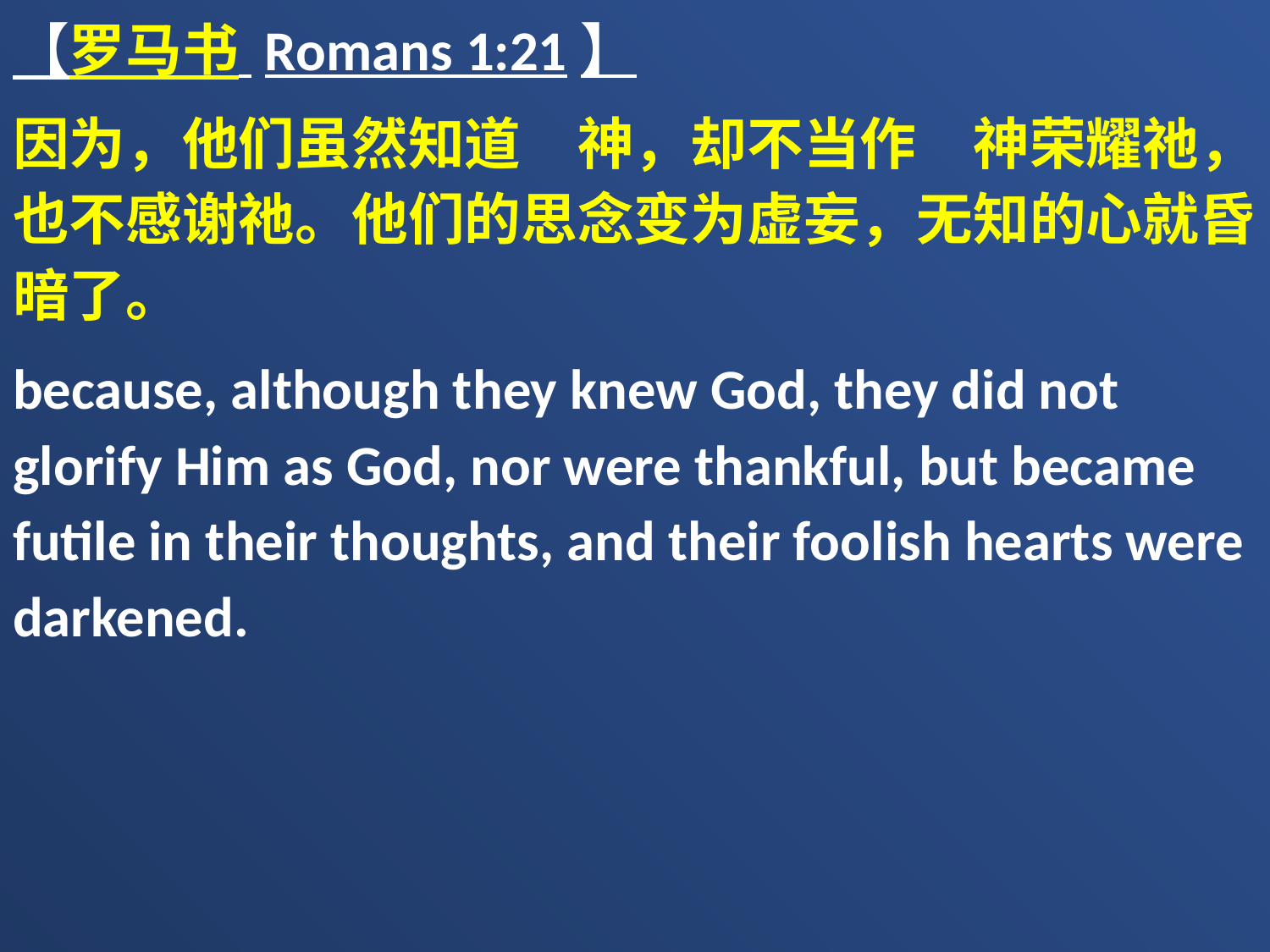

【罗马书 Romans 1:21】
因为，他们虽然知道　神，却不当作　神荣耀祂，也不感谢祂。他们的思念变为虚妄，无知的心就昏暗了。
because, although they knew God, they did not glorify Him as God, nor were thankful, but became futile in their thoughts, and their foolish hearts were darkened.